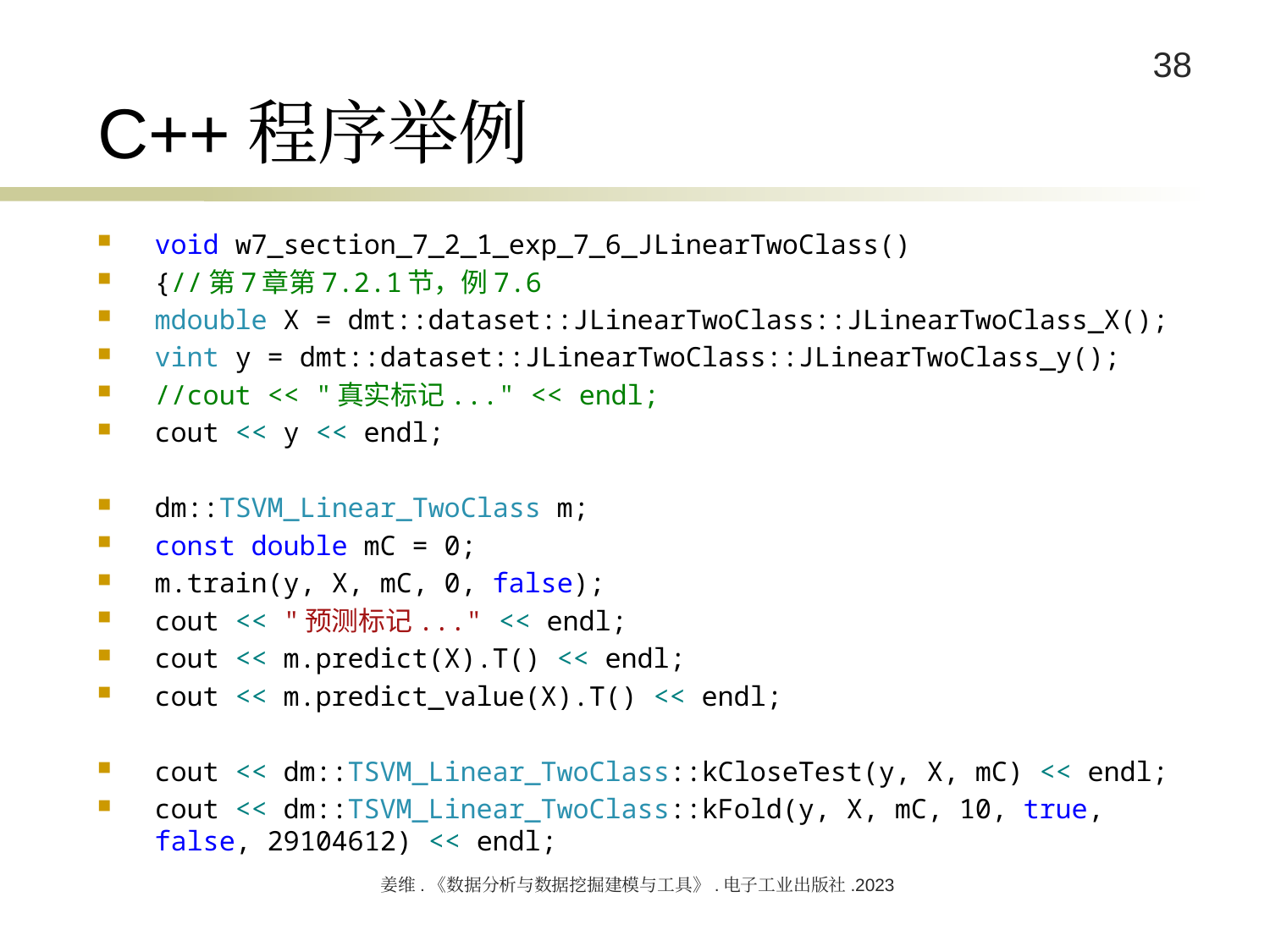

# C++程序举例
void w7_section_7_2_1_exp_7_6_JLinearTwoClass()
{//第7章第7.2.1节，例7.6
mdouble X = dmt::dataset::JLinearTwoClass::JLinearTwoClass_X();
vint y = dmt::dataset::JLinearTwoClass::JLinearTwoClass_y();
//cout << "真实标记..." << endl;
cout << y << endl;

dm::TSVM_Linear_TwoClass m;
const double mC = 0;
m.train(y, X, mC, 0, false);
cout << "预测标记..." << endl;
cout << m.predict(X).T() << endl;
cout << m.predict_value(X).T() << endl;

cout << dm::TSVM_Linear_TwoClass::kCloseTest(y, X, mC) << endl;
cout << dm::TSVM_Linear_TwoClass::kFold(y, X, mC, 10, true, false, 29104612) << endl;

姜维.《数据分析与数据挖掘建模与工具》.电子工业出版社.2023